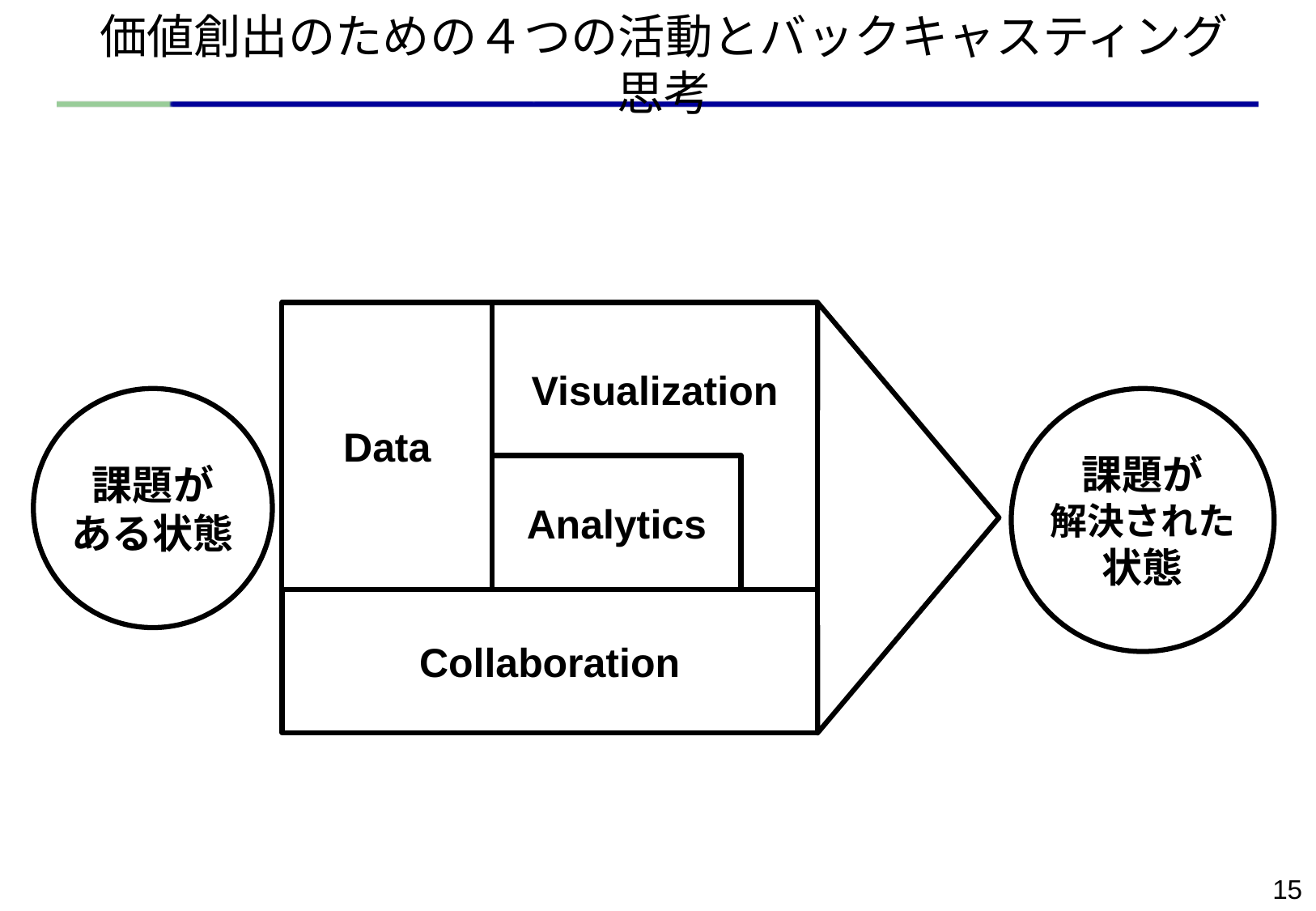

# 価値創出のための４つの活動とバックキャスティング思考

Data
Visualization

課題が
ある状態
課題が
解決された状態
Analytics
Collaboration